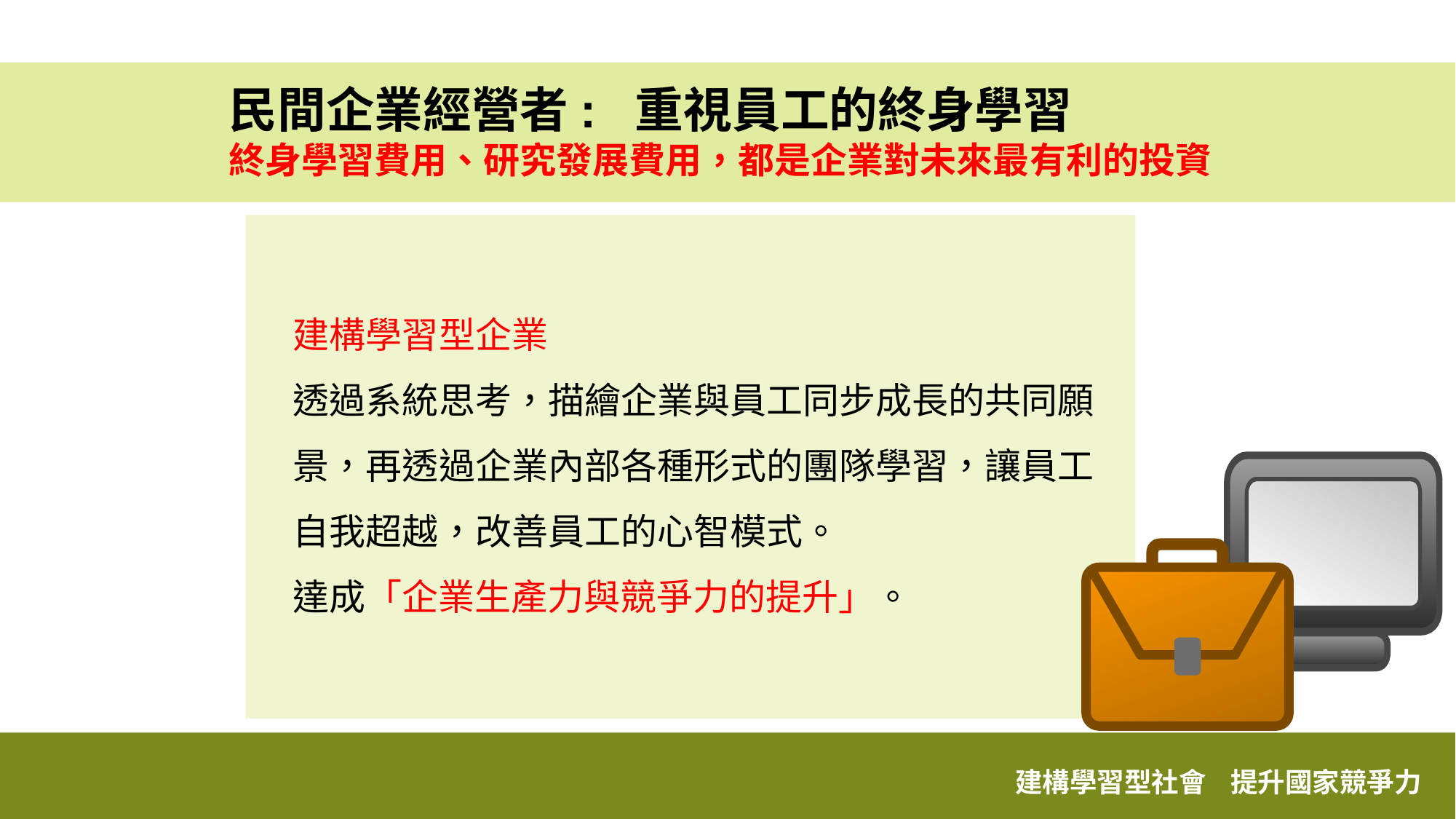

民間企業經營者:  重視員工的終身學習
終身學習費用、研究發展費用，都是企業對未來最有利的投資

建構學習型企業
透過系統思考，描繪企業與員工同步成長的共同願景，再透過企業內部各種形式的團隊學習，讓員工自我超越，改善員工的心智模式。
達成「企業生產力與競爭力的提升」。

建構學習型社會    提升國家競爭力